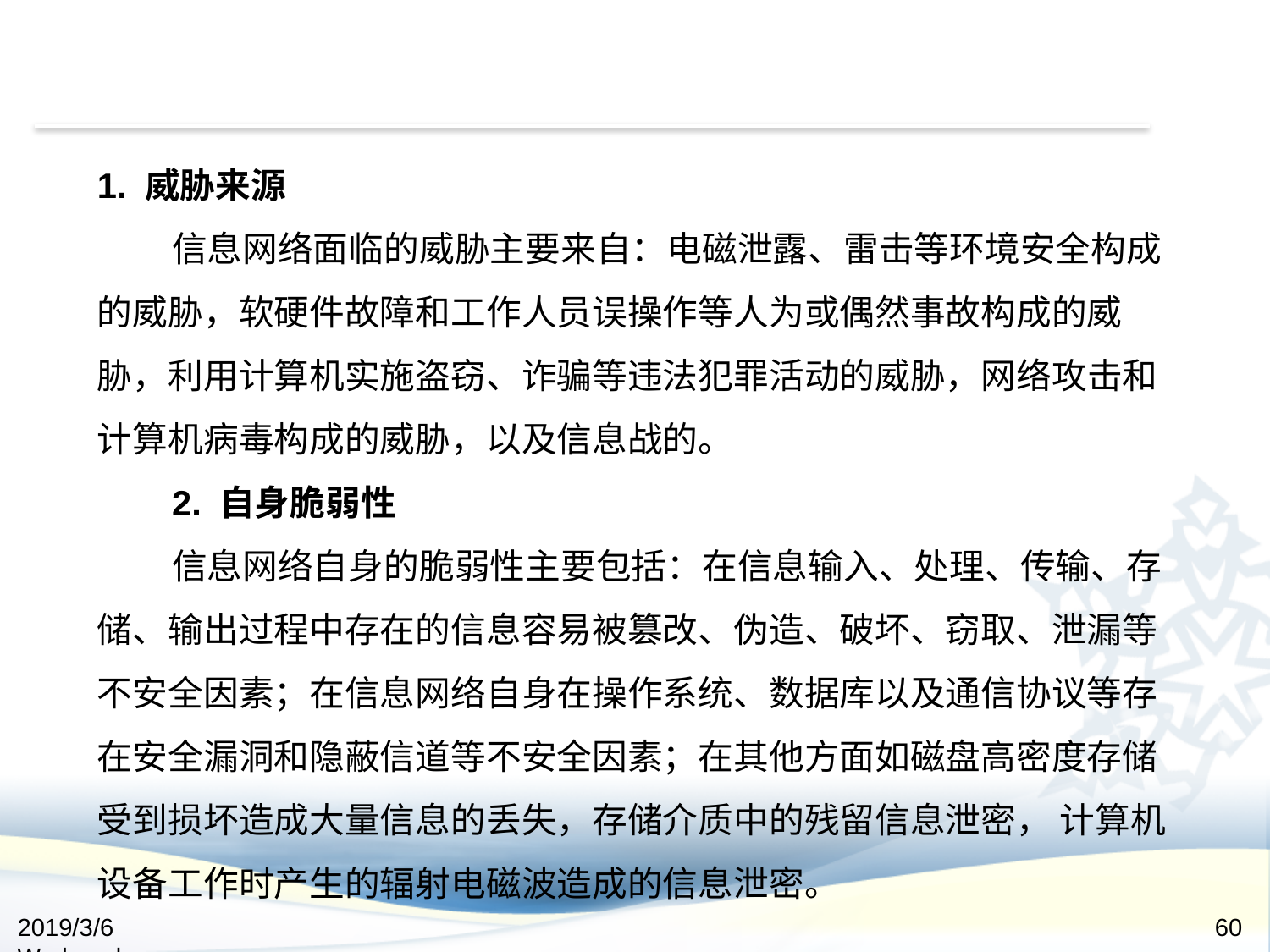

1. 威胁来源
信息网络面临的威胁主要来自：电磁泄露、雷击等环境安全构成的威胁，软硬件故障和工作人员误操作等人为或偶然事故构成的威胁，利用计算机实施盗窃、诈骗等违法犯罪活动的威胁，网络攻击和计算机病毒构成的威胁，以及信息战的。
2. 自身脆弱性
信息网络自身的脆弱性主要包括：在信息输入、处理、传输、存储、输出过程中存在的信息容易被篡改、伪造、破坏、窃取、泄漏等不安全因素；在信息网络自身在操作系统、数据库以及通信协议等存在安全漏洞和隐蔽信道等不安全因素；在其他方面如磁盘高密度存储 受到损坏造成大量信息的丢失，存储介质中的残留信息泄密， 计算机设备工作时产生的辐射电磁波造成的信息泄密。